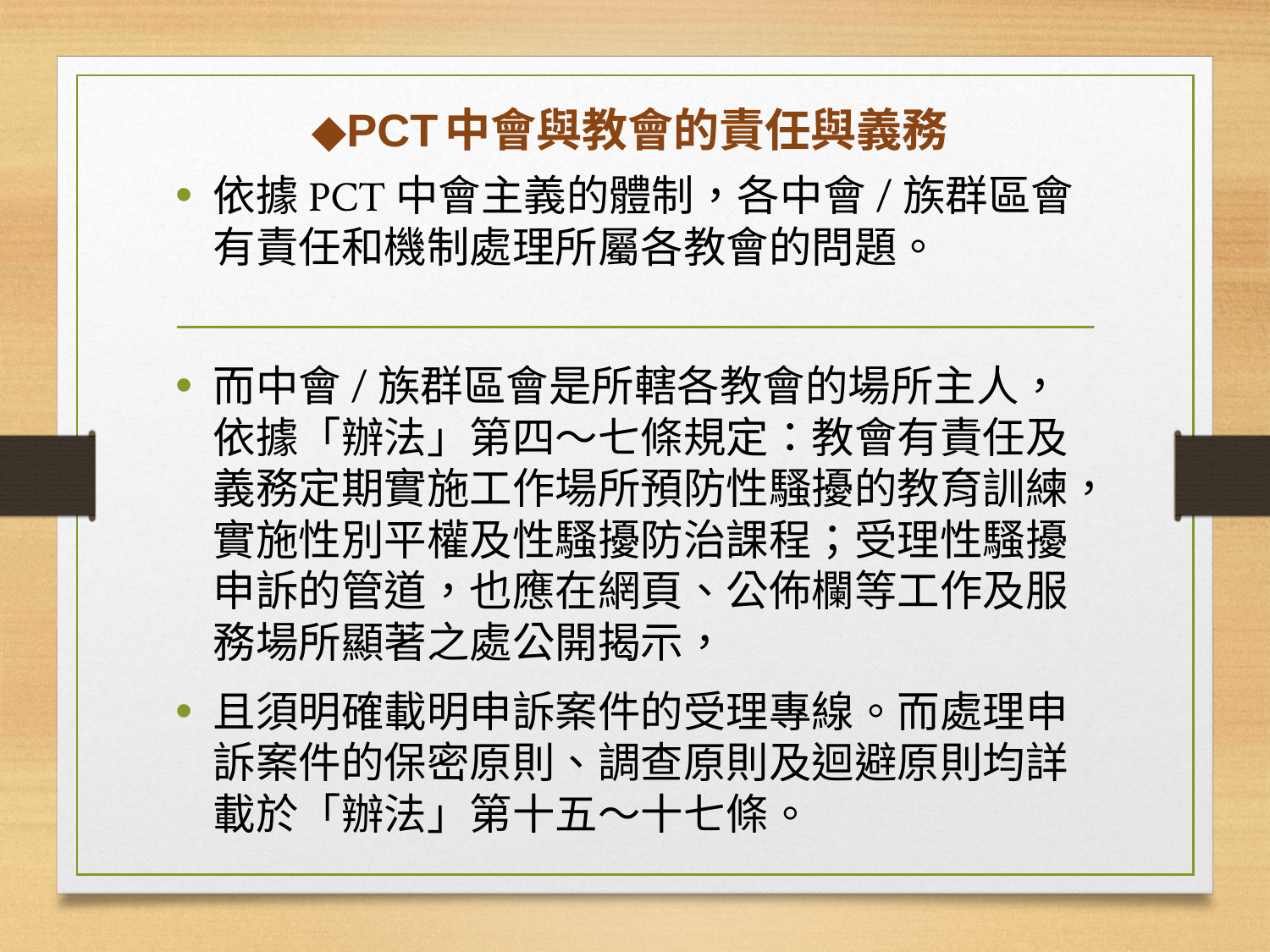

# ◆PCT中會與教會的責任與義務
依據PCT中會主義的體制，各中會/族群區會有責任和機制處理所屬各教會的問題。

而中會/族群區會是所轄各教會的場所主人，依據「辦法」第四～七條規定：教會有責任及義務定期實施工作場所預防性騷擾的教育訓練，實施性別平權及性騷擾防治課程；受理性騷擾申訴的管道，也應在網頁、公佈欄等工作及服務場所顯著之處公開揭示，
且須明確載明申訴案件的受理專線。而處理申訴案件的保密原則、調查原則及迴避原則均詳載於「辦法」第十五～十七條。